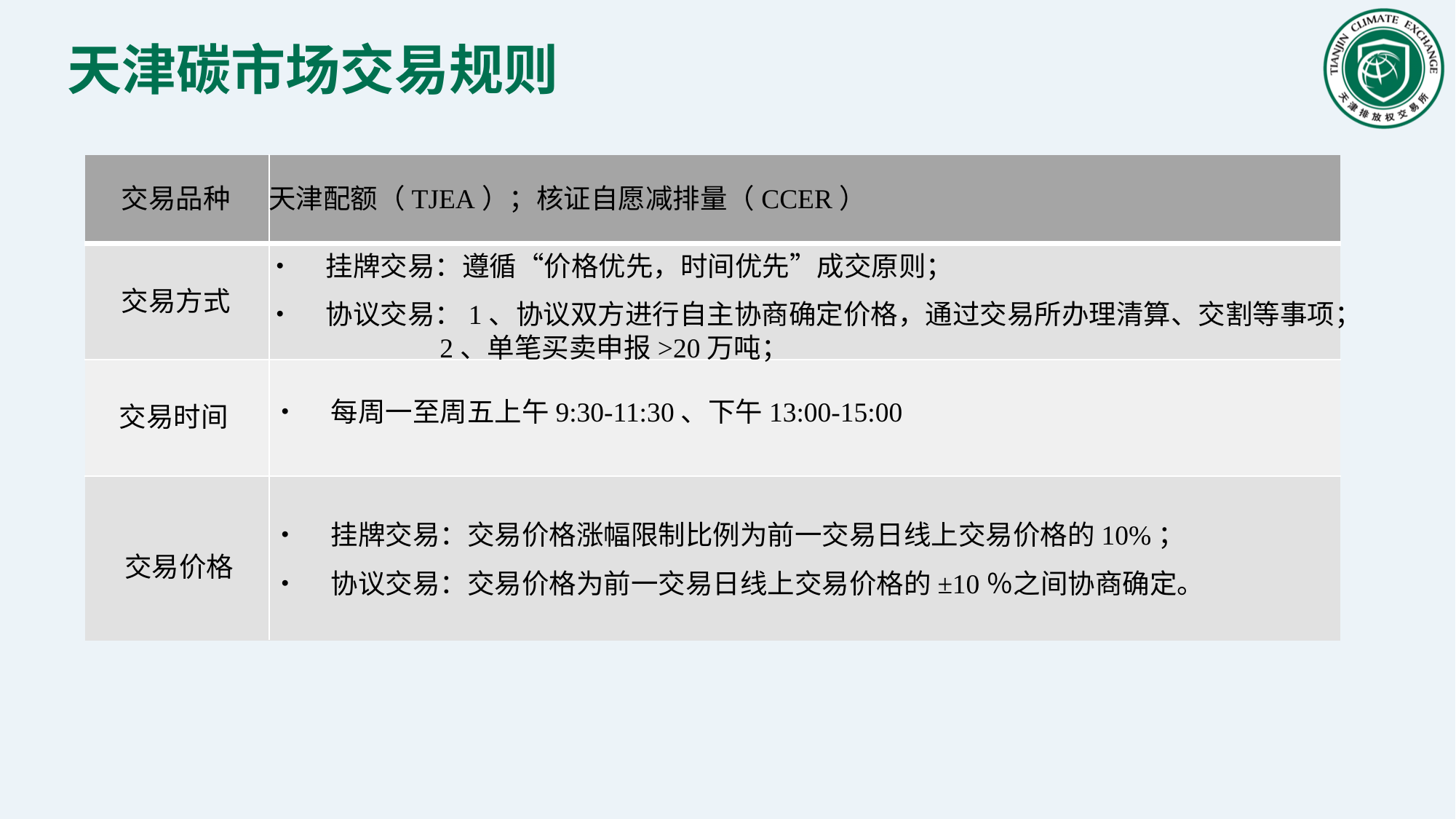

# 天津碳市场交易规则

交易品种
天津配额（TJEA）；核证自愿减排量（CCER）

•    挂牌交易：遵循“价格优先，时间优先”成交原则；

•    协议交易：1、协议双方进行自主协商确定价格，通过交易所办理清算、交割等事项；
                         2、单笔买卖申报>20万吨；

交易方式

•    每周一至周五上午9:30-11:30、下午13:00-15:00

•    挂牌交易：交易价格涨幅限制比例为前一交易日线上交易价格的10%；

•    协议交易：交易价格为前一交易日线上交易价格的±10％之间协商确定。
	交易时间

  交易价格